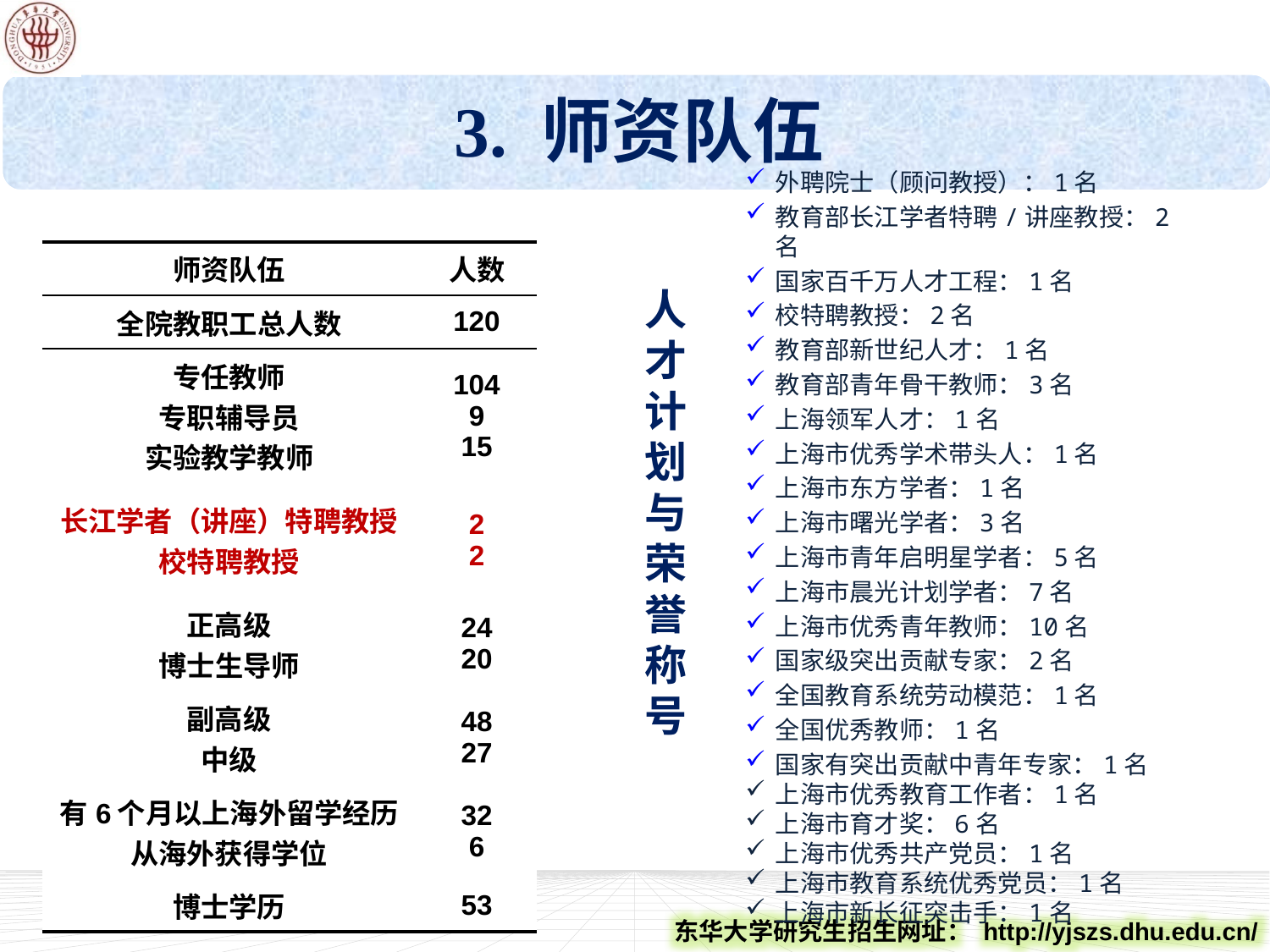

# 3. 师资队伍
外聘院士（顾问教授）：1名
教育部长江学者特聘/讲座教授：2名
国家百千万人才工程：1名
校特聘教授：2名
教育部新世纪人才：1名
教育部青年骨干教师：3名
上海领军人才：1名
上海市优秀学术带头人：1名
上海市东方学者：1名
上海市曙光学者：3名
上海市青年启明星学者：5名
上海市晨光计划学者：7名
上海市优秀青年教师：10名
国家级突出贡献专家：2名
全国教育系统劳动模范：1名
全国优秀教师：1名
国家有突出贡献中青年专家：1名
上海市优秀教育工作者：1名
上海市育才奖：6名
上海市优秀共产党员：1名
上海市教育系统优秀党员：1名
上海市新长征突击手：1名
| 师资队伍 | 人数 |
| --- | --- |
| 全院教职工总人数 | 120 |
| 专任教师 专职辅导员 实验教学教师 | 104 9 15 |
| 长江学者（讲座）特聘教授 校特聘教授 | 2 2 |
| 正高级 博士生导师 | 24 20 |
| 副高级 中级 | 48 27 |
| 有6个月以上海外留学经历 从海外获得学位 | 32 6 |
| 博士学历 | 53 |
人才计划与荣誉称号